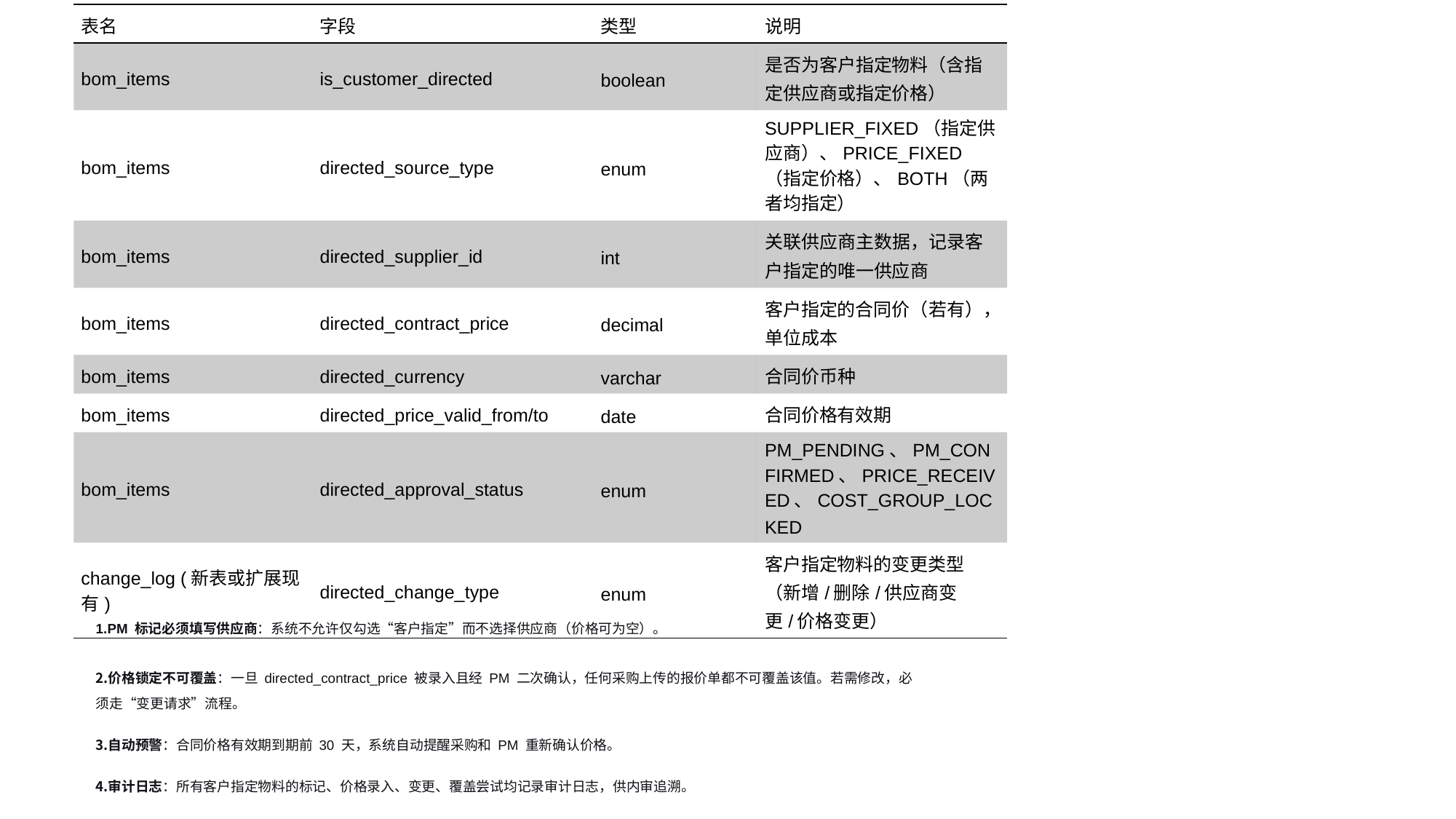

| 表名 | 字段 | 类型 | 说明 |
| --- | --- | --- | --- |
| bom\_items | is\_customer\_directed | boolean | 是否为客户指定物料（含指定供应商或指定价格） |
| bom\_items | directed\_source\_type | enum | SUPPLIER\_FIXED（指定供应商）、PRICE\_FIXED（指定价格）、BOTH（两者均指定） |
| bom\_items | directed\_supplier\_id | int | 关联供应商主数据，记录客户指定的唯一供应商 |
| bom\_items | directed\_contract\_price | decimal | 客户指定的合同价（若有），单位成本 |
| bom\_items | directed\_currency | varchar | 合同价币种 |
| bom\_items | directed\_price\_valid\_from/to | date | 合同价格有效期 |
| bom\_items | directed\_approval\_status | enum | PM\_PENDING、PM\_CONFIRMED、PRICE\_RECEIVED、COST\_GROUP\_LOCKED |
| change\_log (新表或扩展现有) | directed\_change\_type | enum | 客户指定物料的变更类型（新增/删除/供应商变更/价格变更） |
客户指定件设计方案
PM 标记必须填写供应商：系统不允许仅勾选“客户指定”而不选择供应商（价格可为空）。
价格锁定不可覆盖：一旦 directed_contract_price 被录入且经 PM 二次确认，任何采购上传的报价单都不可覆盖该值。若需修改，必须走“变更请求”流程。
自动预警：合同价格有效期到期前 30 天，系统自动提醒采购和 PM 重新确认价格。
审计日志：所有客户指定物料的标记、价格录入、变更、覆盖尝试均记录审计日志，供内审追溯。